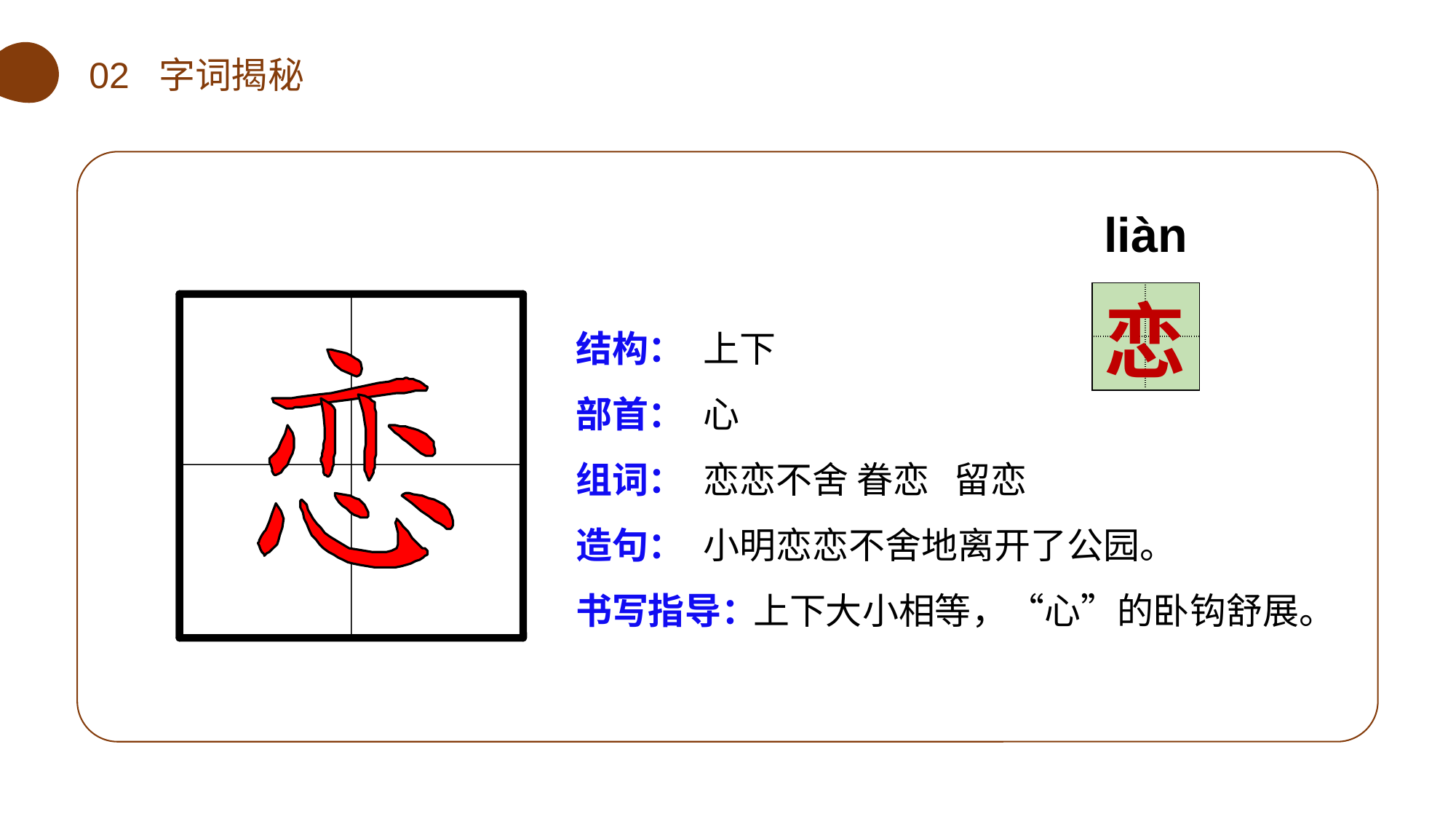

02  字词揭秘
liàn
|  |  |
| --- | --- |
|  |  |
恋

结构：
部首：
组词：
造句：
书写指导：
上下
心
恋恋不舍 眷恋   留恋
小明恋恋不舍地离开了公园。
     上下大小相等，“心”的卧钩舒展。